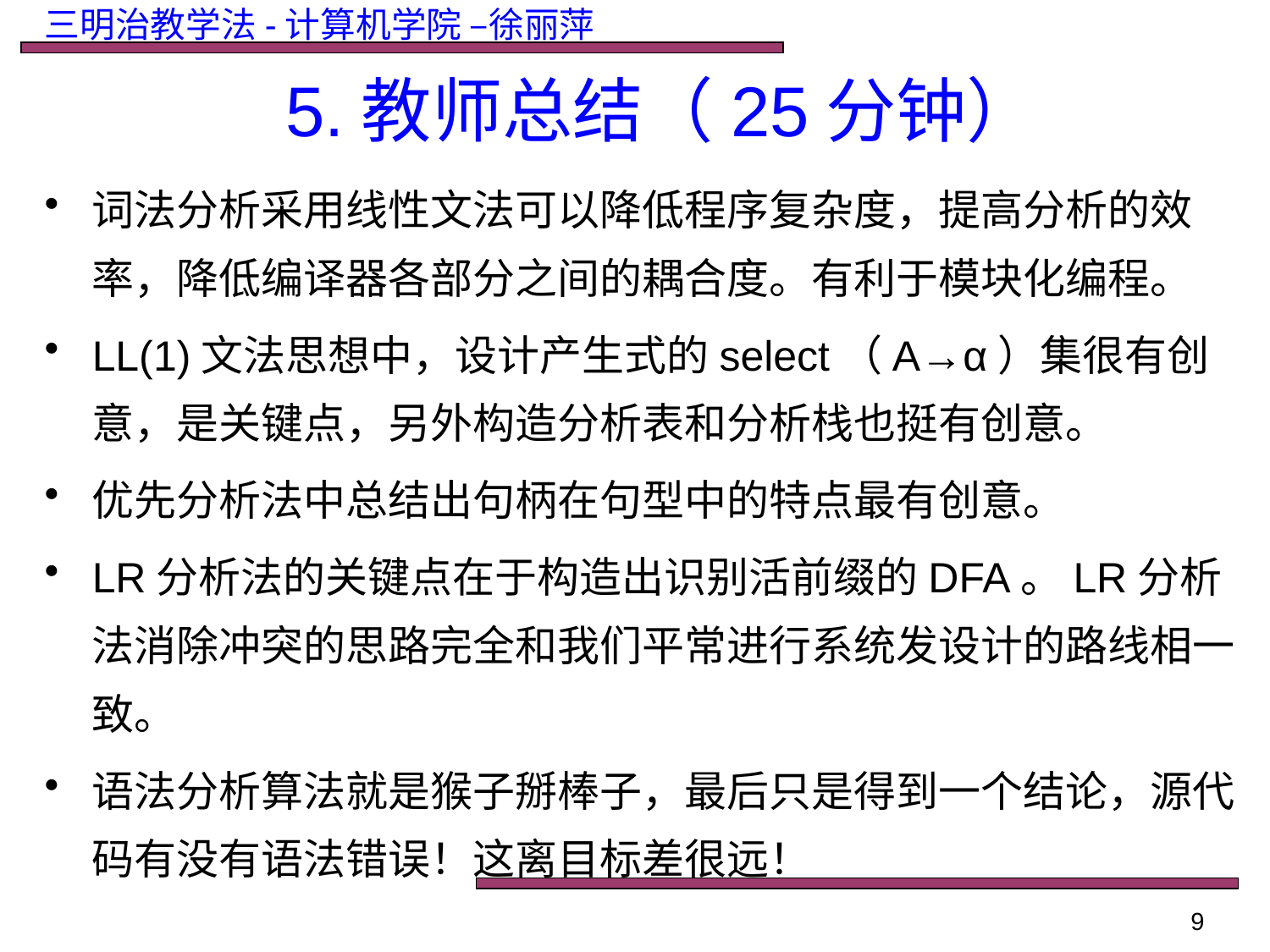

5.教师总结（25分钟）
词法分析采用线性文法可以降低程序复杂度，提高分析的效率，降低编译器各部分之间的耦合度。有利于模块化编程。
LL(1)文法思想中，设计产生式的select（A→α）集很有创意，是关键点，另外构造分析表和分析栈也挺有创意。
优先分析法中总结出句柄在句型中的特点最有创意。
LR分析法的关键点在于构造出识别活前缀的DFA。LR分析法消除冲突的思路完全和我们平常进行系统发设计的路线相一致。
语法分析算法就是猴子掰棒子，最后只是得到一个结论，源代码有没有语法错误！这离目标差很远！
9